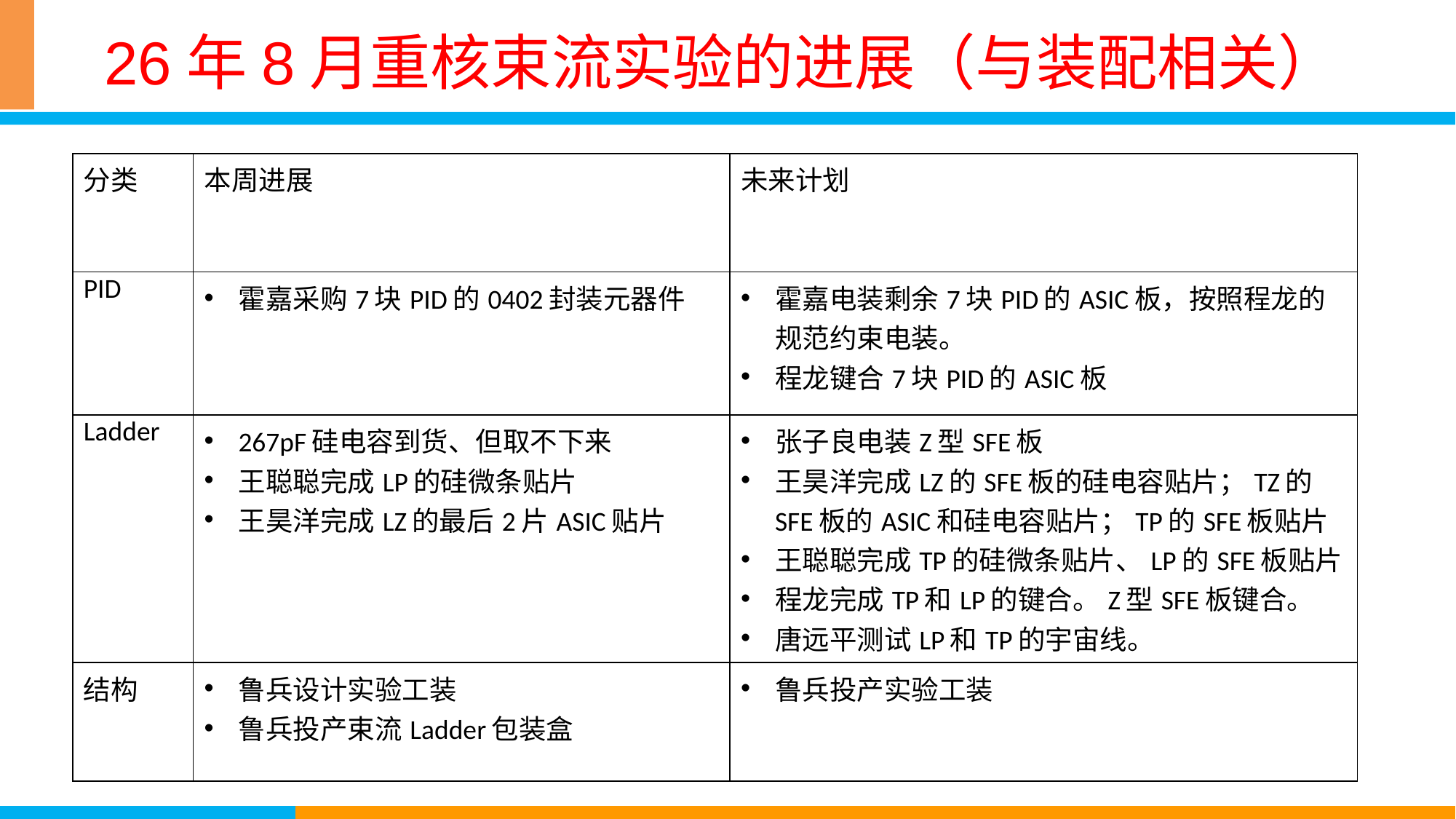

# 26年8月重核束流实验的进展（与装配相关）
| 分类 | 本周进展 | 未来计划 |
| --- | --- | --- |
| PID | 霍嘉采购7块PID的0402封装元器件 | 霍嘉电装剩余7块PID的ASIC板，按照程龙的规范约束电装。 程龙键合7块PID的ASIC板 |
| Ladder | 267pF硅电容到货、但取不下来 王聪聪完成LP的硅微条贴片 王昊洋完成LZ的最后2片ASIC贴片 | 张子良电装Z型SFE板 王昊洋完成LZ的SFE板的硅电容贴片；TZ的SFE板的ASIC和硅电容贴片；TP的SFE板贴片 王聪聪完成TP的硅微条贴片、LP的SFE板贴片 程龙完成TP和LP的键合。Z型SFE板键合。 唐远平测试LP和TP的宇宙线。 |
| 结构 | 鲁兵设计实验工装 鲁兵投产束流Ladder包装盒 | 鲁兵投产实验工装 |